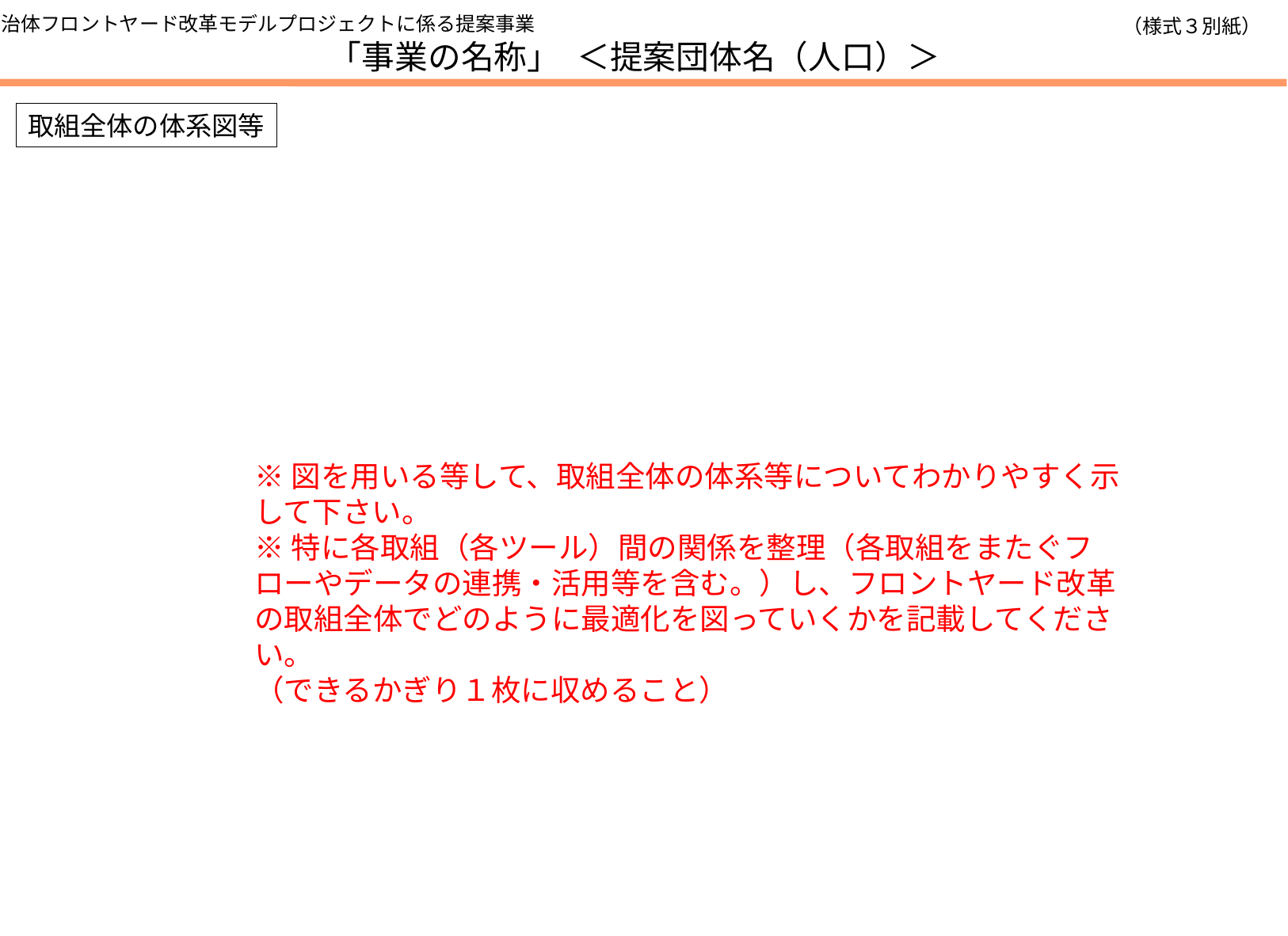

自治体フロントヤード改革モデルプロジェクトに係る提案事業
（様式３別紙）
｢事業の名称｣　＜提案団体名（人口）＞
取組全体の体系図等
※図を用いる等して、取組全体の体系等についてわかりやすく示して下さい。
※特に各取組（各ツール）間の関係を整理（各取組をまたぐフローやデータの連携・活用等を含む。）し、フロントヤード改革の取組全体でどのように最適化を図っていくかを記載してください。​
（できるかぎり１枚に収めること）